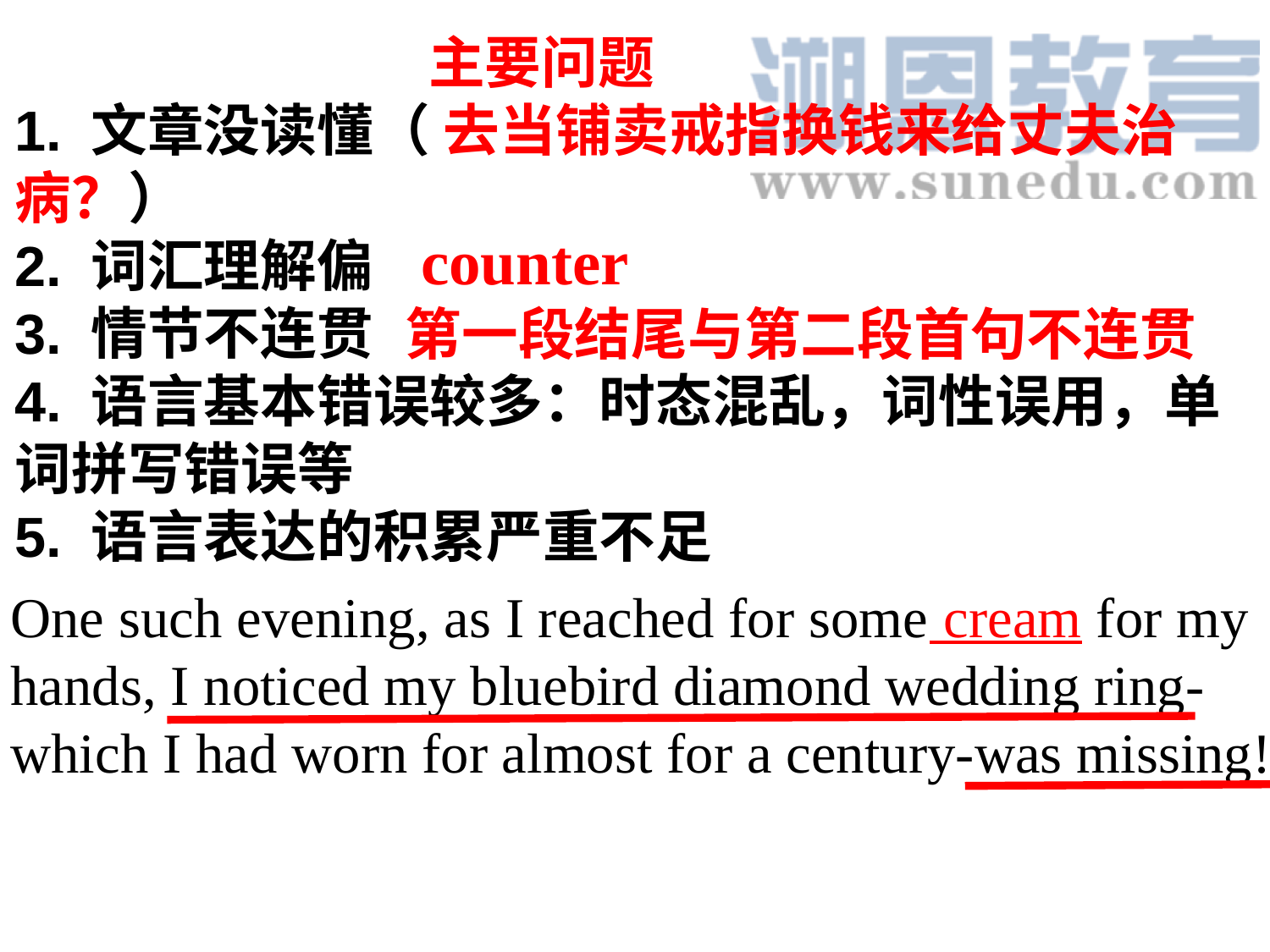

主要问题
1. 文章没读懂（ 去当铺卖戒指换钱来给丈夫治病？）
2. 词汇理解偏
3. 情节不连贯
4. 语言基本错误较多：时态混乱，词性误用，单词拼写错误等
5. 语言表达的积累严重不足
counter
第一段结尾与第二段首句不连贯
One such evening, as I reached for some cream for my
hands, I noticed my bluebird diamond wedding ring-
which I had worn for almost for a century-was missing!